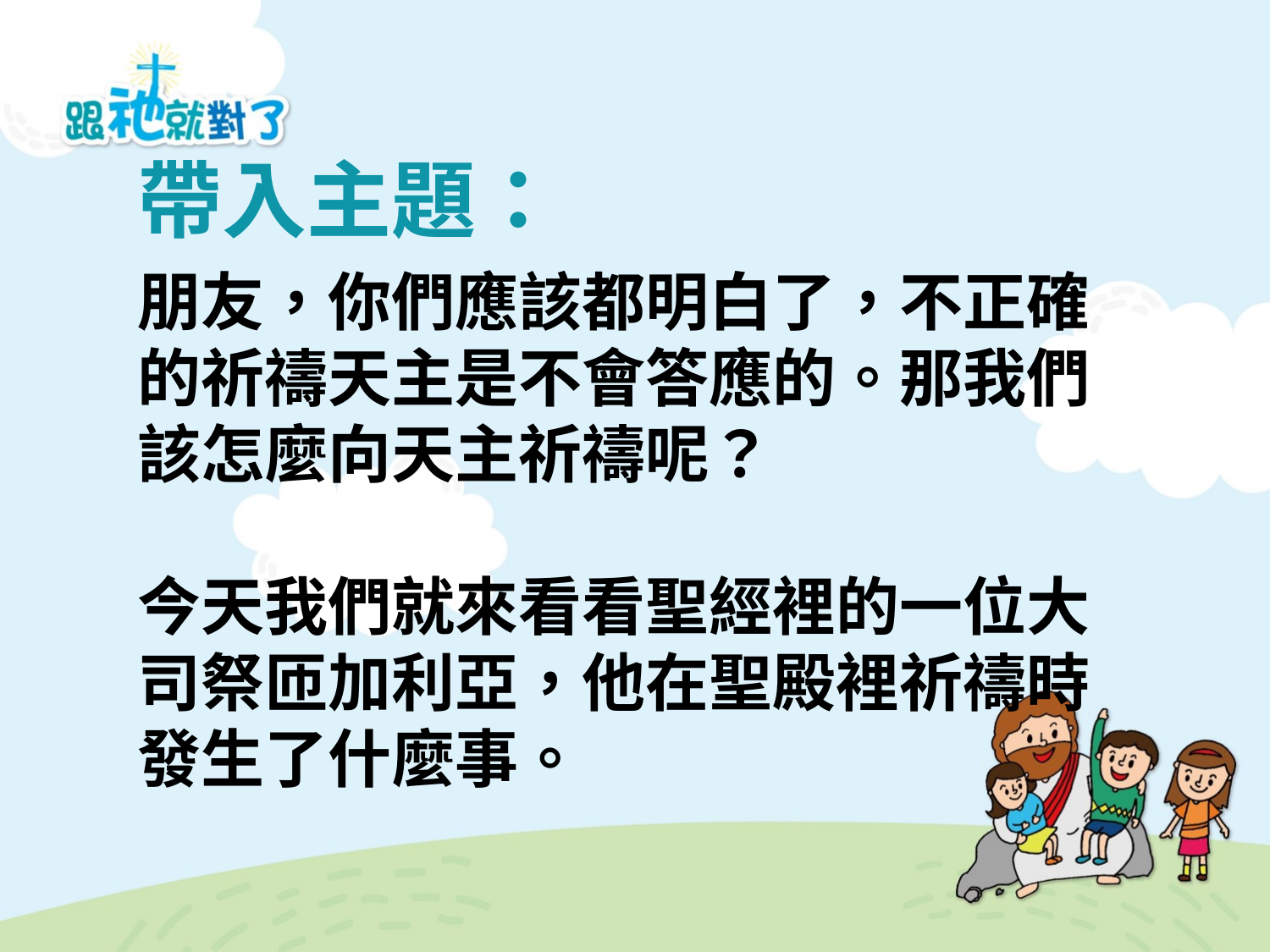

帶入主題：
朋友，你們應該都明白了，不正確的祈禱天主是不會答應的。那我們該怎麼向天主祈禱呢？

今天我們就來看看聖經裡的一位大司祭匝加利亞，他在聖殿裡祈禱時發生了什麼事。